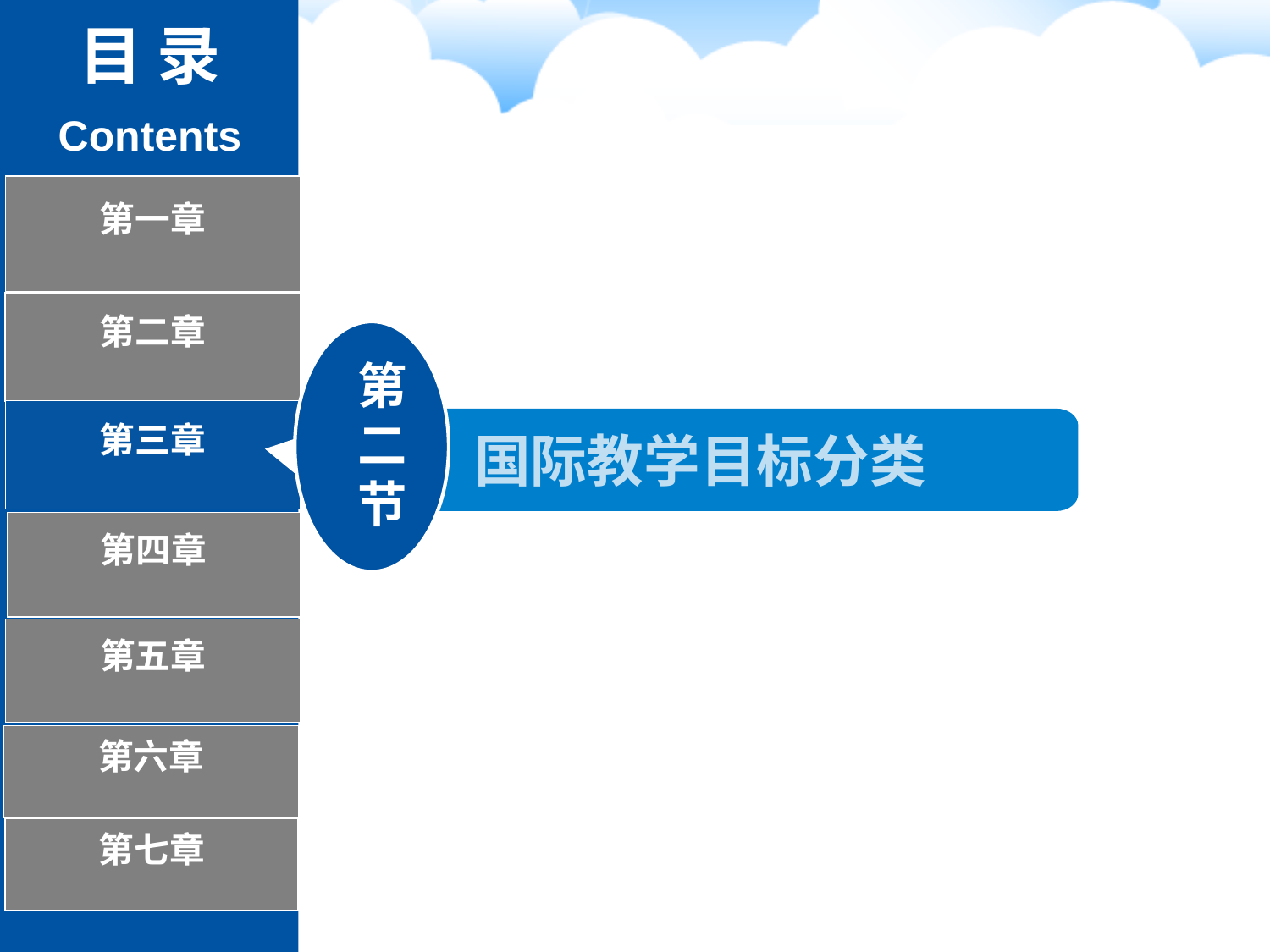

目 录
Contents
第一章

第二章

第二节
第三章

国际教学目标分类

第四章

第五章

第六章

第七章